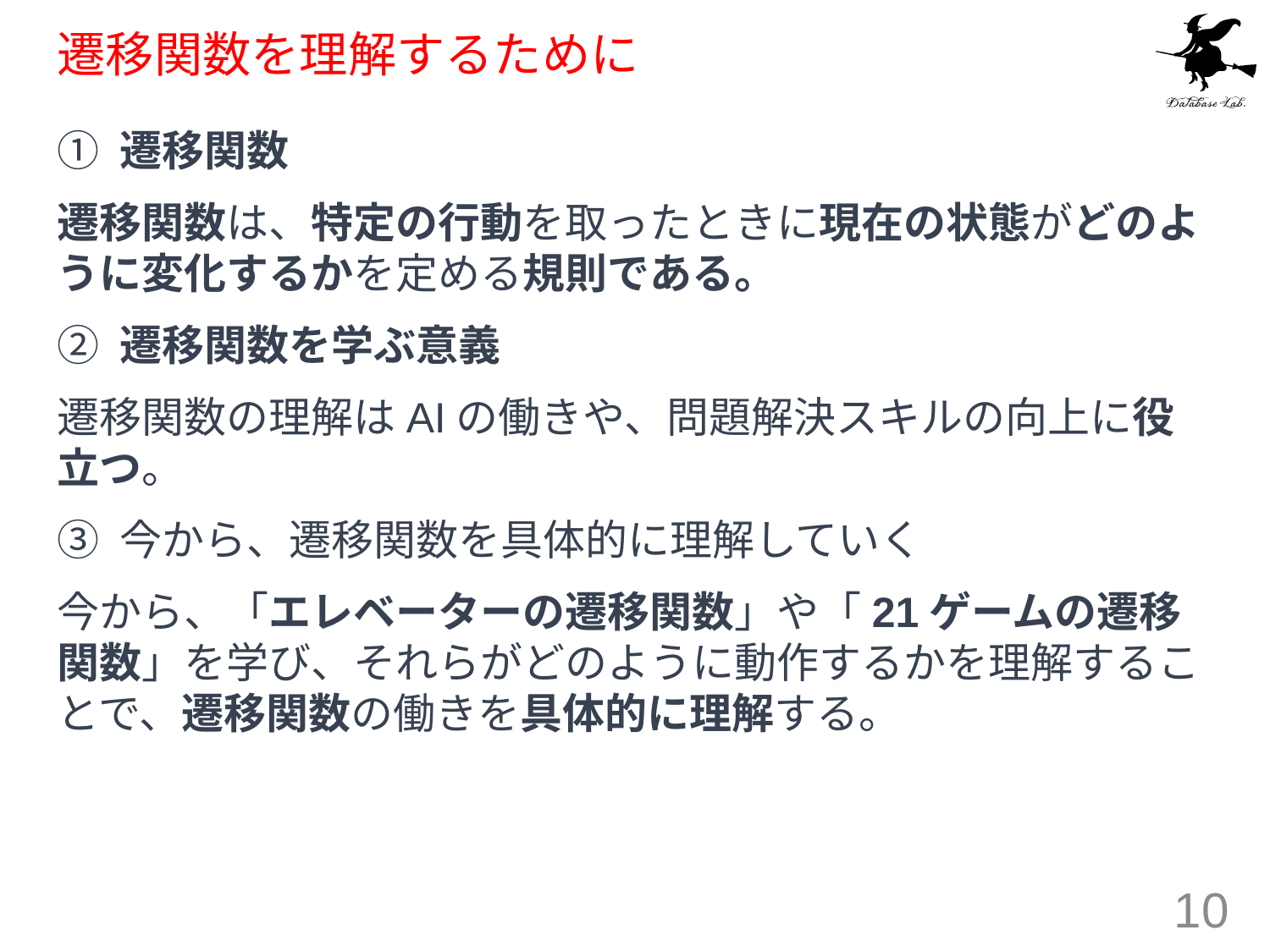

# 遷移関数を理解するために
① 遷移関数
遷移関数は、特定の行動を取ったときに現在の状態がどのように変化するかを定める規則である。
② 遷移関数を学ぶ意義
遷移関数の理解はAIの働きや、問題解決スキルの向上に役立つ。
③ 今から、遷移関数を具体的に理解していく
今から、「エレベーターの遷移関数」や「21ゲームの遷移関数」を学び、それらがどのように動作するかを理解することで、遷移関数の働きを具体的に理解する。

10